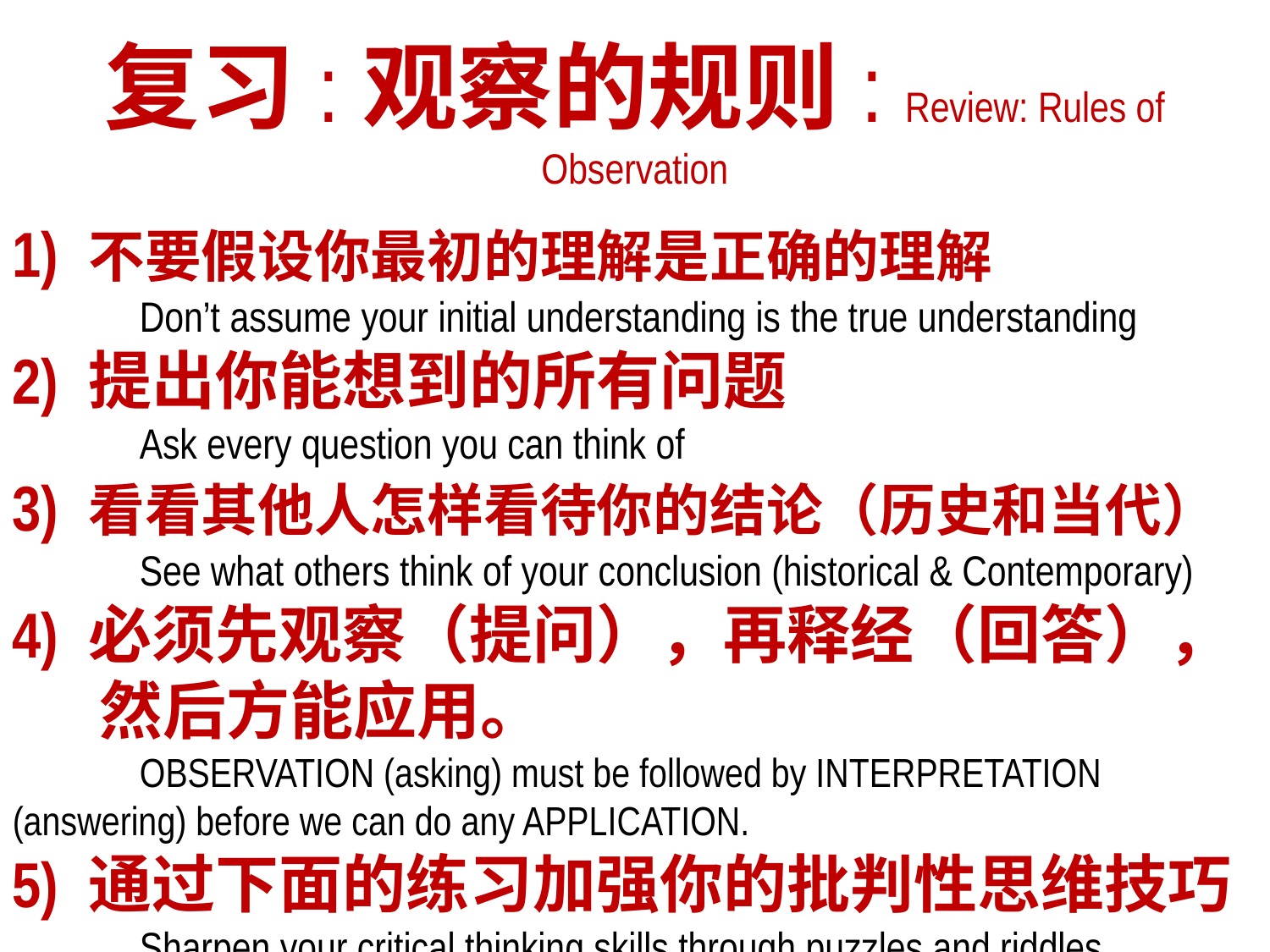

复习:观察的规则: Review: Rules of Observation
1) 不要假设你最初的理解是正确的理解
	Don’t assume your initial understanding is the true understanding
2) 提出你能想到的所有问题
	Ask every question you can think of
3) 看看其他人怎样看待你的结论（历史和当代）
	See what others think of your conclusion (historical & Contemporary)
4) 必须先观察（提问），再释经（回答），
     然后方能应用。
	OBSERVATION (asking) must be followed by INTERPRETATION 	(answering) before we can do any APPLICATION.
5) 通过下面的练习加强你的批判性思维技巧
	Sharpen your critical thinking skills through puzzles and riddles.